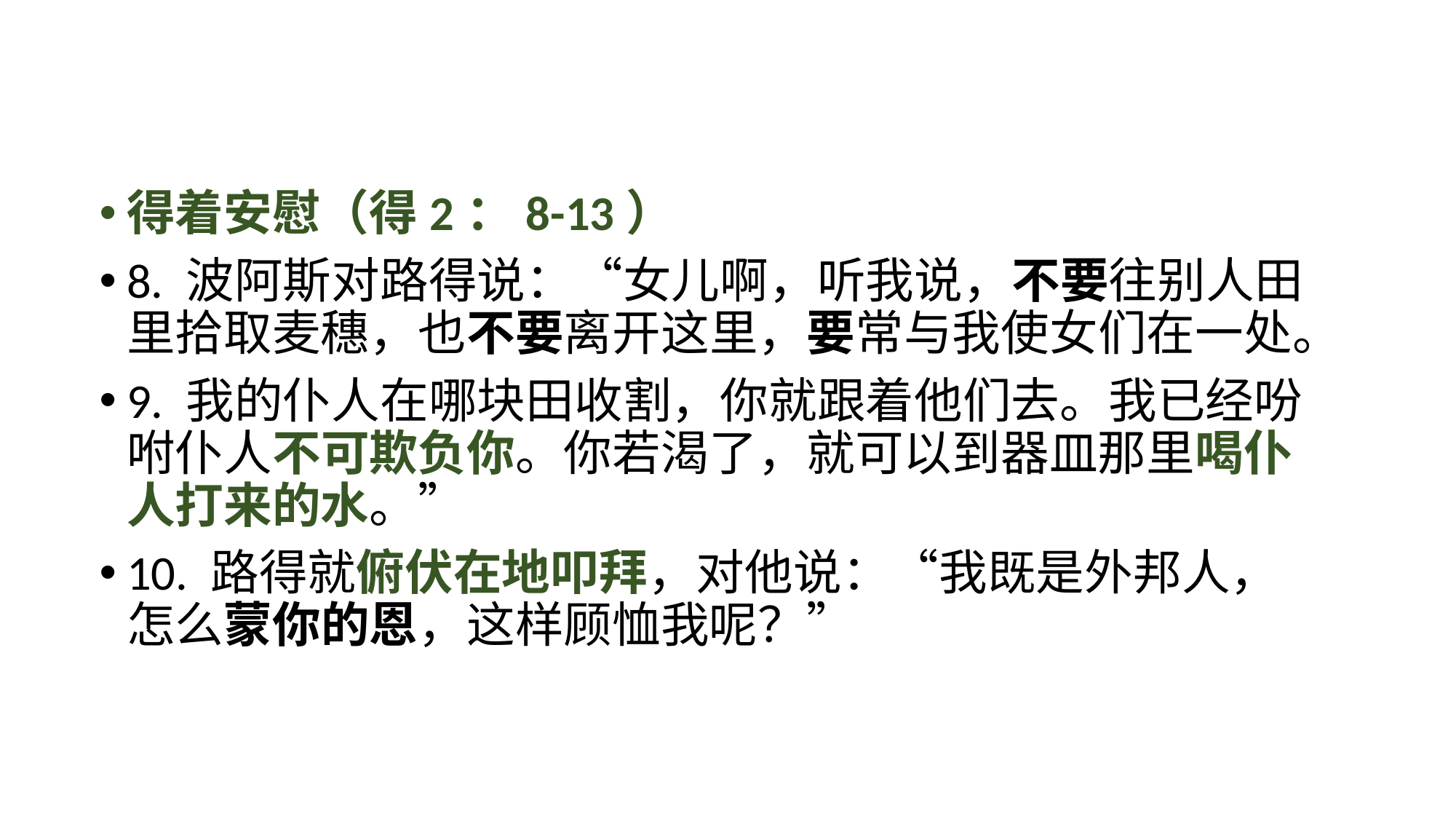

得着安慰（得2：8-13）
8. 波阿斯对路得说：“女儿啊，听我说，不要往别人田里拾取麦穗，也不要离开这里，要常与我使女们在一处。
9. 我的仆人在哪块田收割，你就跟着他们去。我已经吩咐仆人不可欺负你。你若渴了，就可以到器皿那里喝仆人打来的水。”
10. 路得就俯伏在地叩拜，对他说：“我既是外邦人，怎么蒙你的恩，这样顾恤我呢？”